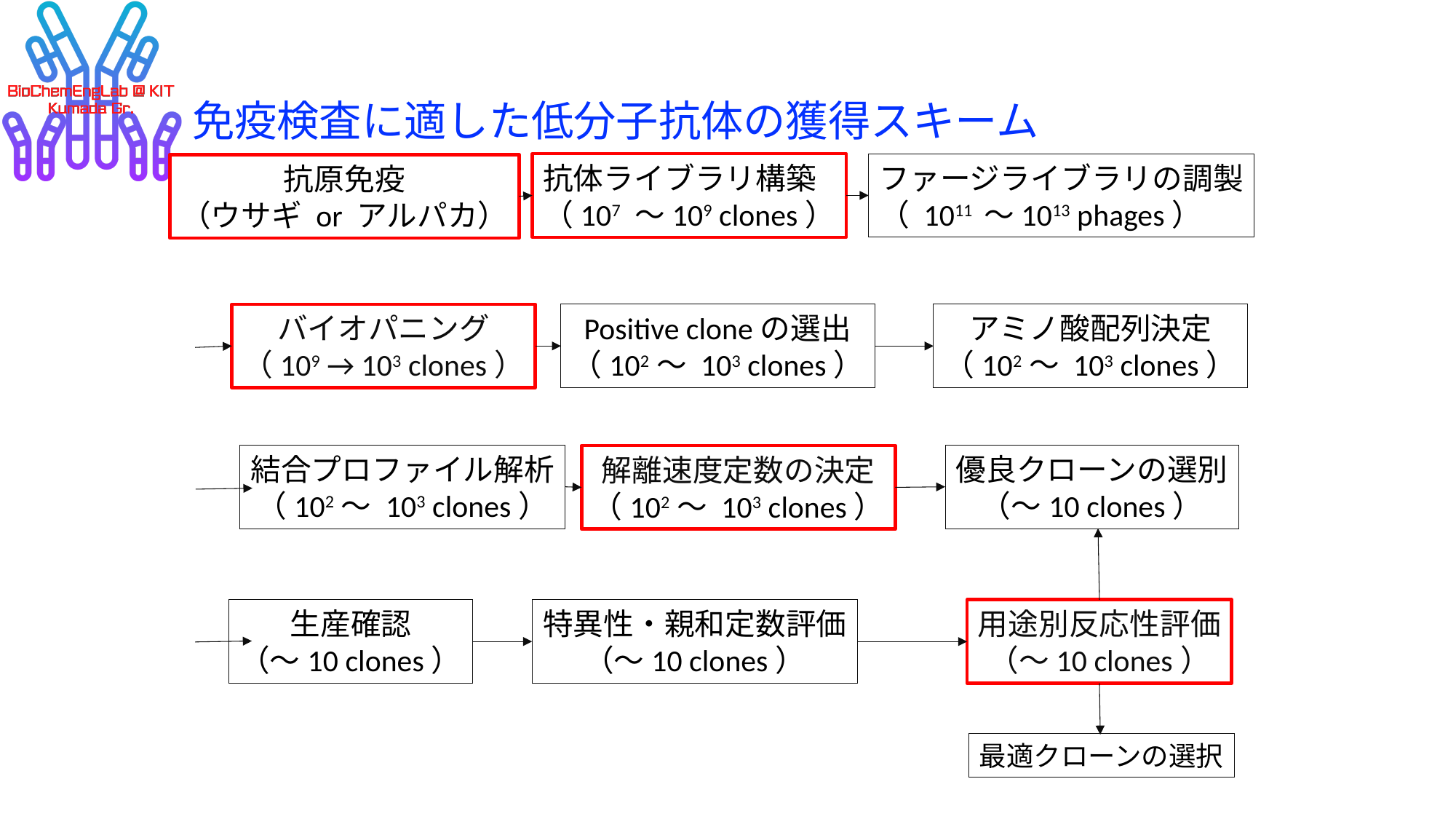

# 免疫検査に適した低分子抗体の獲得スキーム
抗体ライブラリ構築
（107 ～109 clones）
ファージライブラリの調製
（ 1011 ～1013 phages）
抗原免疫
（ウサギ or アルパカ）
バイオパニング
（109 → 103 clones）
Positive cloneの選出
（102～ 103 clones）
アミノ酸配列決定
（102～ 103 clones）
結合プロファイル解析
（102～ 103 clones）
優良クローンの選別
（～10 clones）
解離速度定数の決定
（102～ 103 clones）
生産確認
（～10 clones）
特異性・親和定数評価
（～10 clones）
用途別反応性評価
（～10 clones）
最適クローンの選択